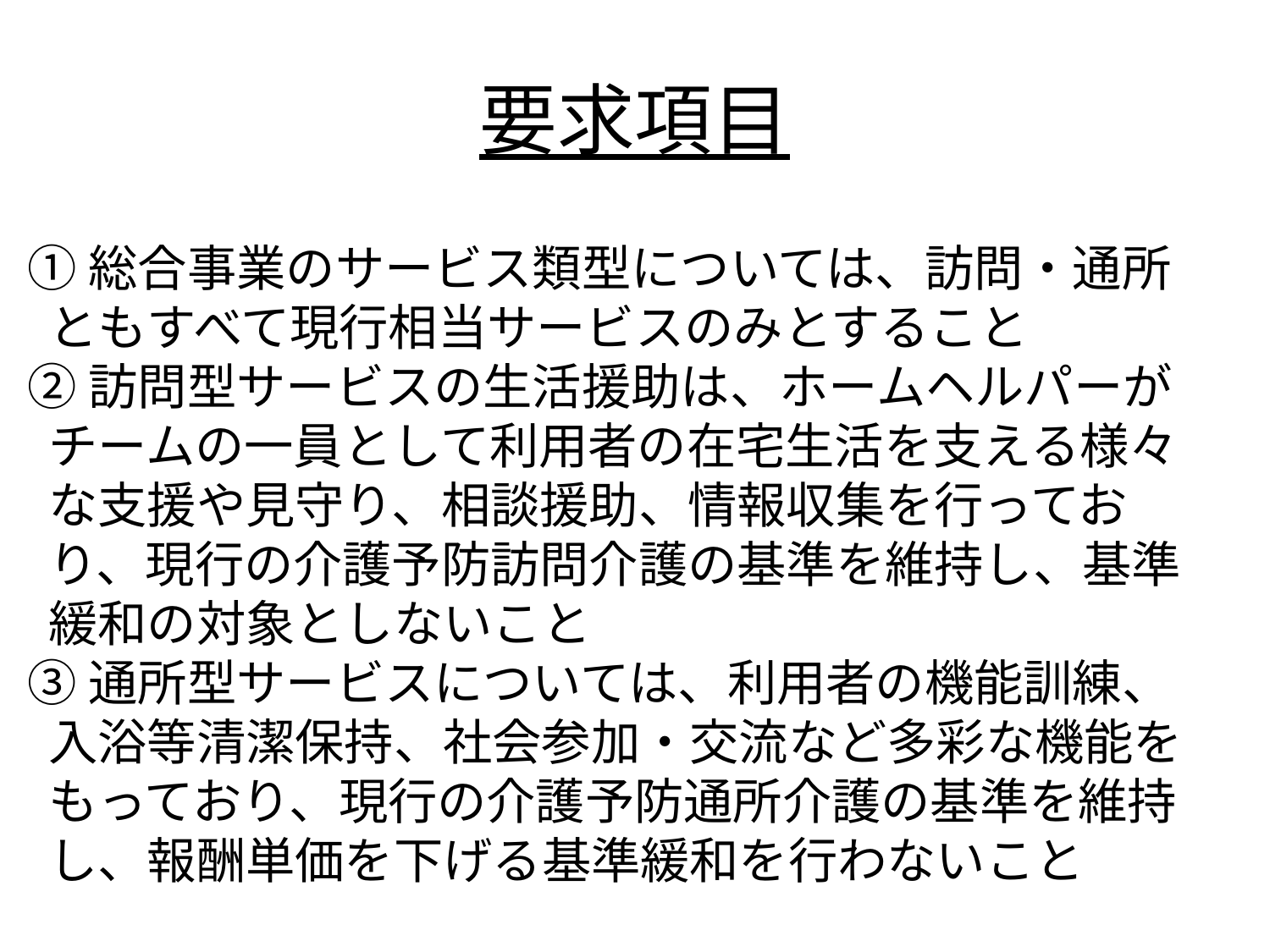

# 要求項目

①総合事業のサービス類型については、訪問・通所ともすべて現行相当サービスのみとすること
②訪問型サービスの生活援助は、ホームヘルパーがチームの一員として利用者の在宅生活を支える様々な支援や見守り、相談援助、情報収集を行っており、現行の介護予防訪問介護の基準を維持し、基準緩和の対象としないこと
③通所型サービスについては、利用者の機能訓練、入浴等清潔保持、社会参加・交流など多彩な機能をもっており、現行の介護予防通所介護の基準を維持し、報酬単価を下げる基準緩和を行わないこと